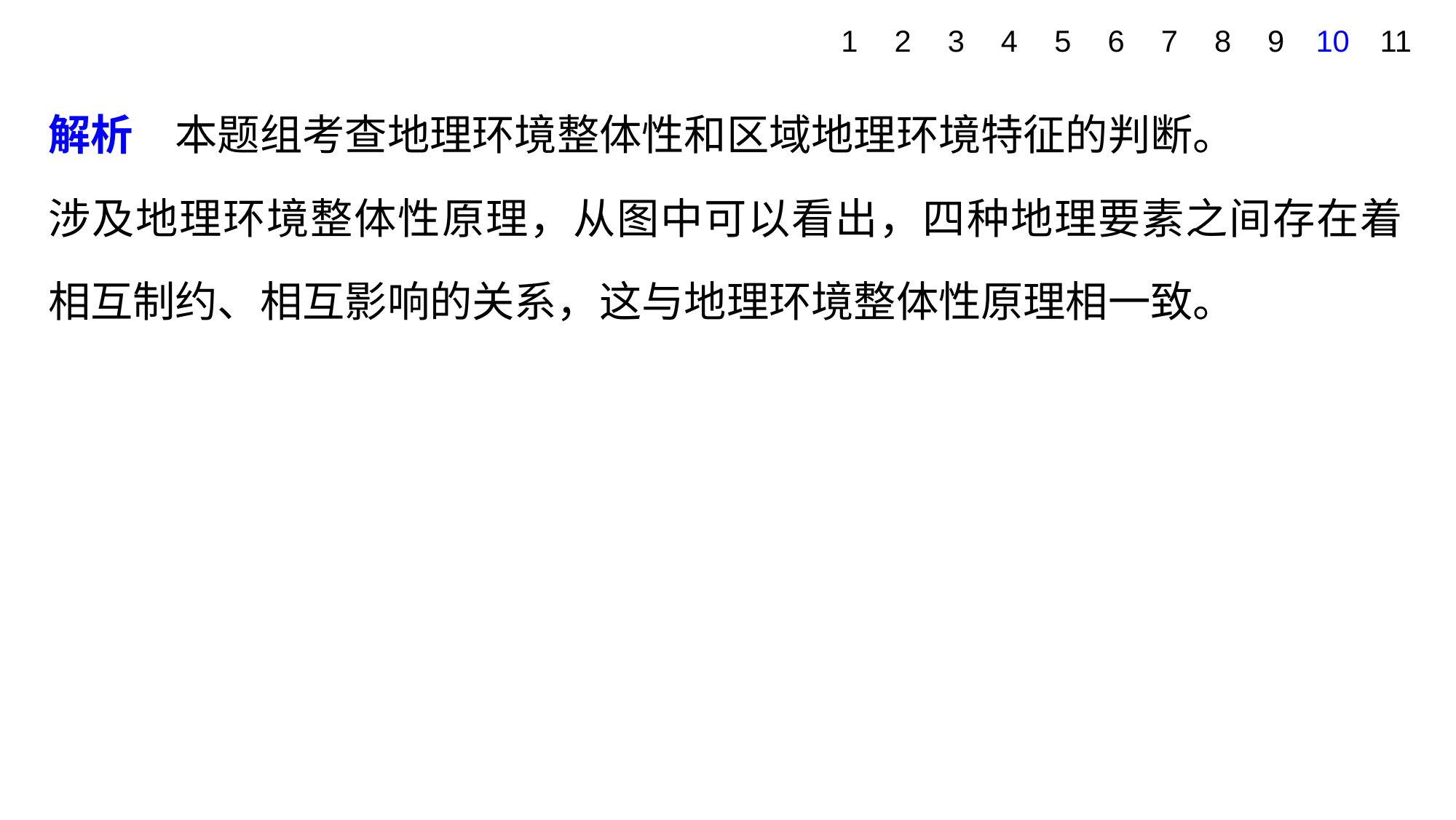

1
2
3
4
5
6
7
8
9
10
11
解析　本题组考查地理环境整体性和区域地理环境特征的判断。
涉及地理环境整体性原理，从图中可以看出，四种地理要素之间存在着相互制约、相互影响的关系，这与地理环境整体性原理相一致。